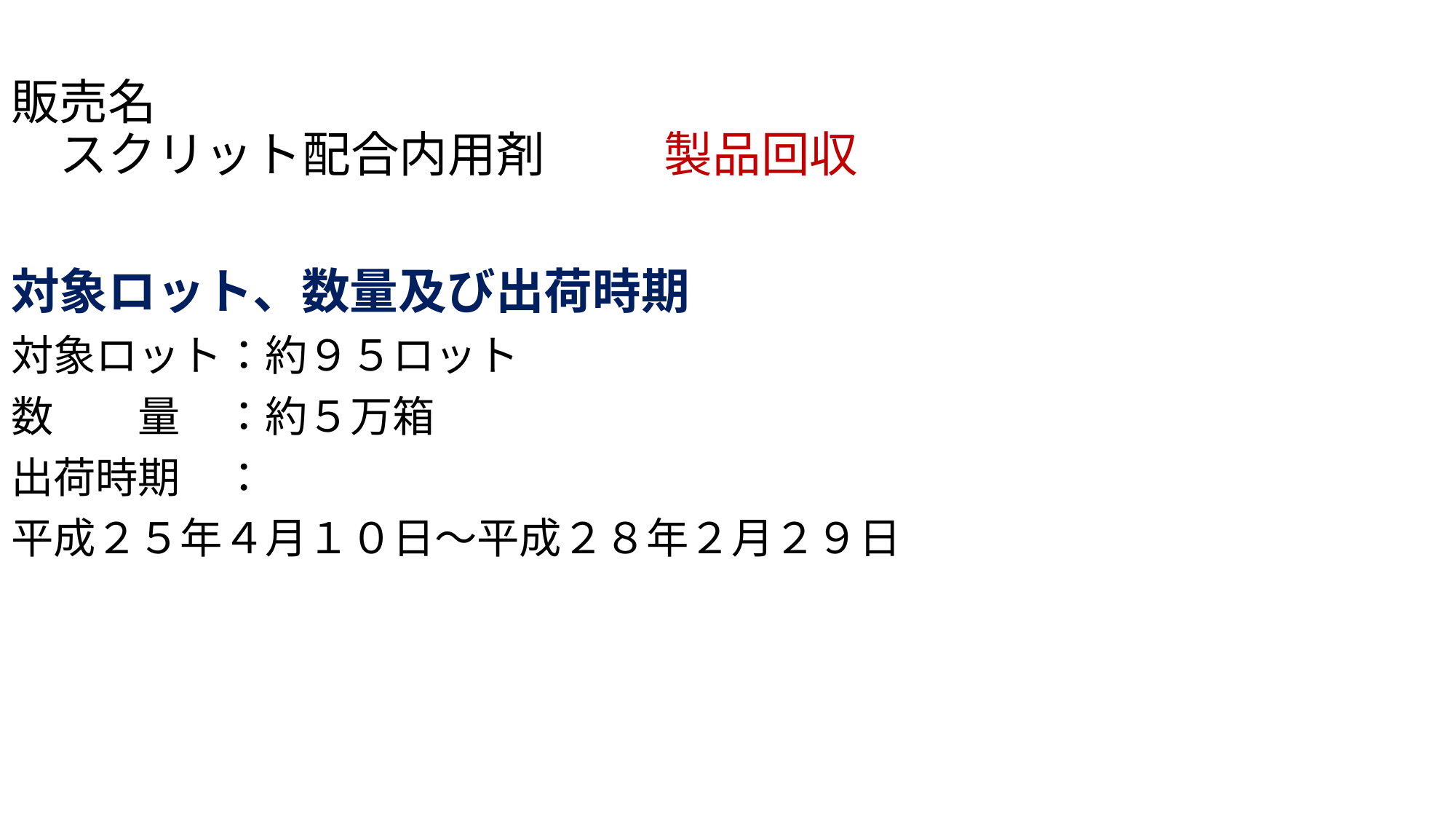

# 販売名 　スクリット配合内用剤 　　 製品回収
対象ロット、数量及び出荷時期
対象ロット：約９５ロット
数　　量　：約５万箱
出荷時期　：
平成２５年４月１０日～平成２８年２月２９日